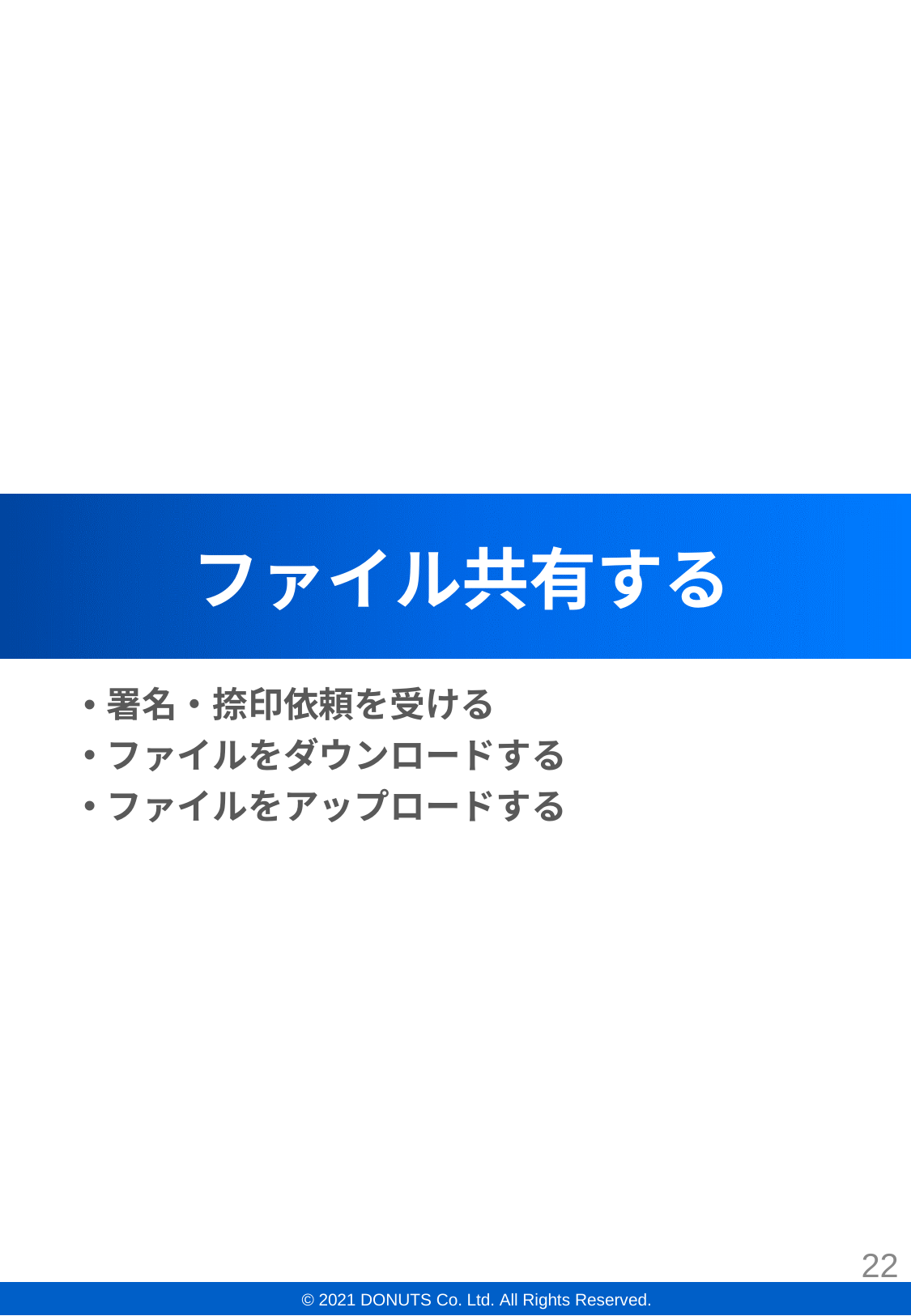

# ファイル共有する
署名・捺印依頼を受ける
ファイルをダウンロードする
ファイルをアップロードする
22